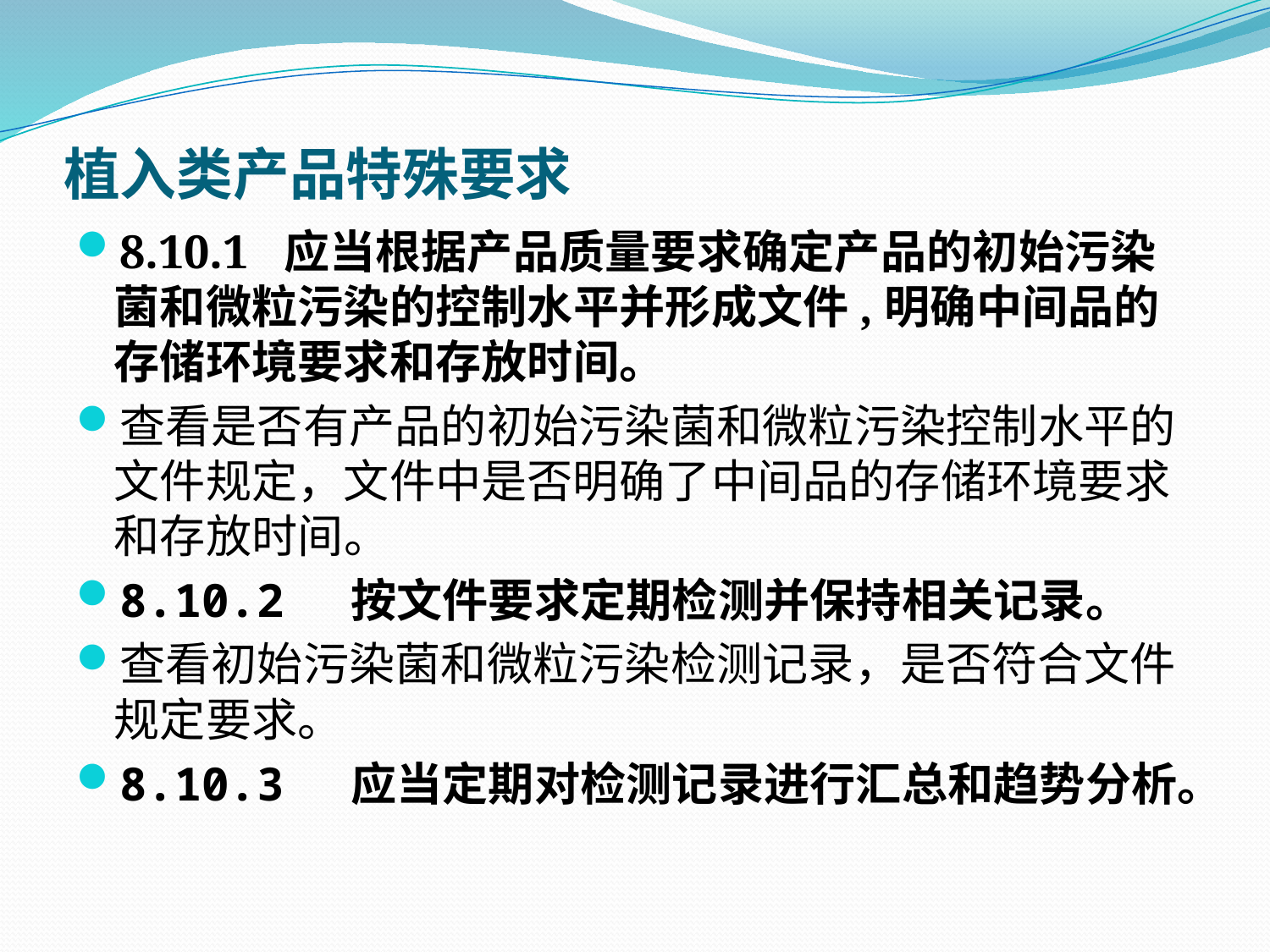

植入类产品特殊要求
8.10.1  应当根据产品质量要求确定产品的初始污染菌和微粒污染的控制水平并形成文件,明确中间品的存储环境要求和存放时间。
查看是否有产品的初始污染菌和微粒污染控制水平的文件规定，文件中是否明确了中间品的存储环境要求和存放时间。
8.10.2  按文件要求定期检测并保持相关记录。
查看初始污染菌和微粒污染检测记录，是否符合文件规定要求。
8.10.3  应当定期对检测记录进行汇总和趋势分析。